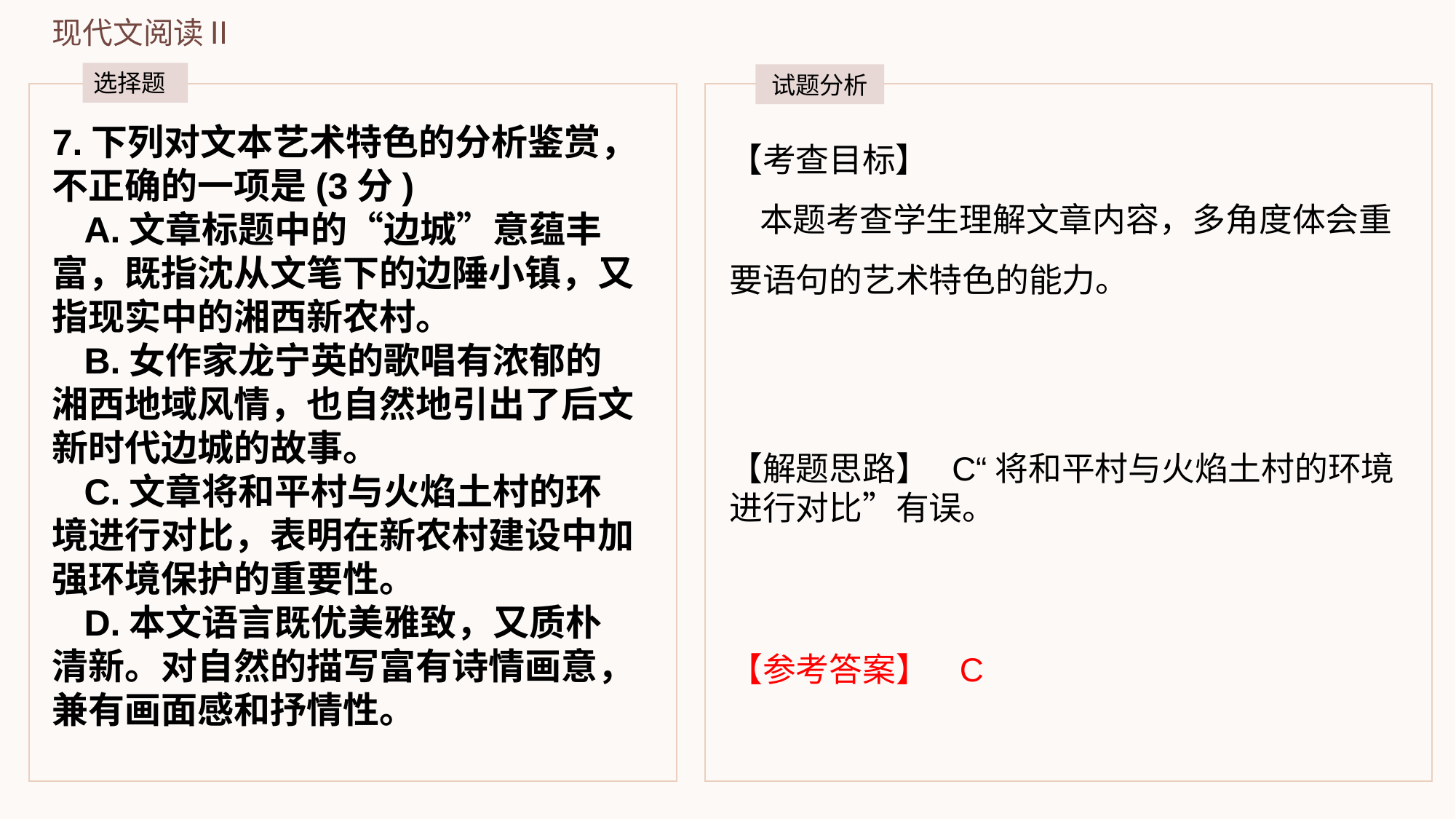

现代文阅读Ⅱ
选择题
试题分析

【考查目标】
   本题考查学生理解文章内容，多角度体会重要语句的艺术特色的能力。
7.下列对文本艺术特色的分析鉴赏，不正确的一项是(3分)
A.文章标题中的“边城”意蕴丰富，既指沈从文笔下的边陲小镇，又指现实中的湘西新农村。
B.女作家龙宁英的歌唱有浓郁的湘西地域风情，也自然地引出了后文新时代边城的故事。
C.文章将和平村与火焰土村的环境进行对比，表明在新农村建设中加强环境保护的重要性。
D.本文语言既优美雅致，又质朴清新。对自然的描写富有诗情画意，兼有画面感和抒情性。
【解题思路】  C“将和平村与火焰土村的环境进行对比”有误。
【参考答案】   C